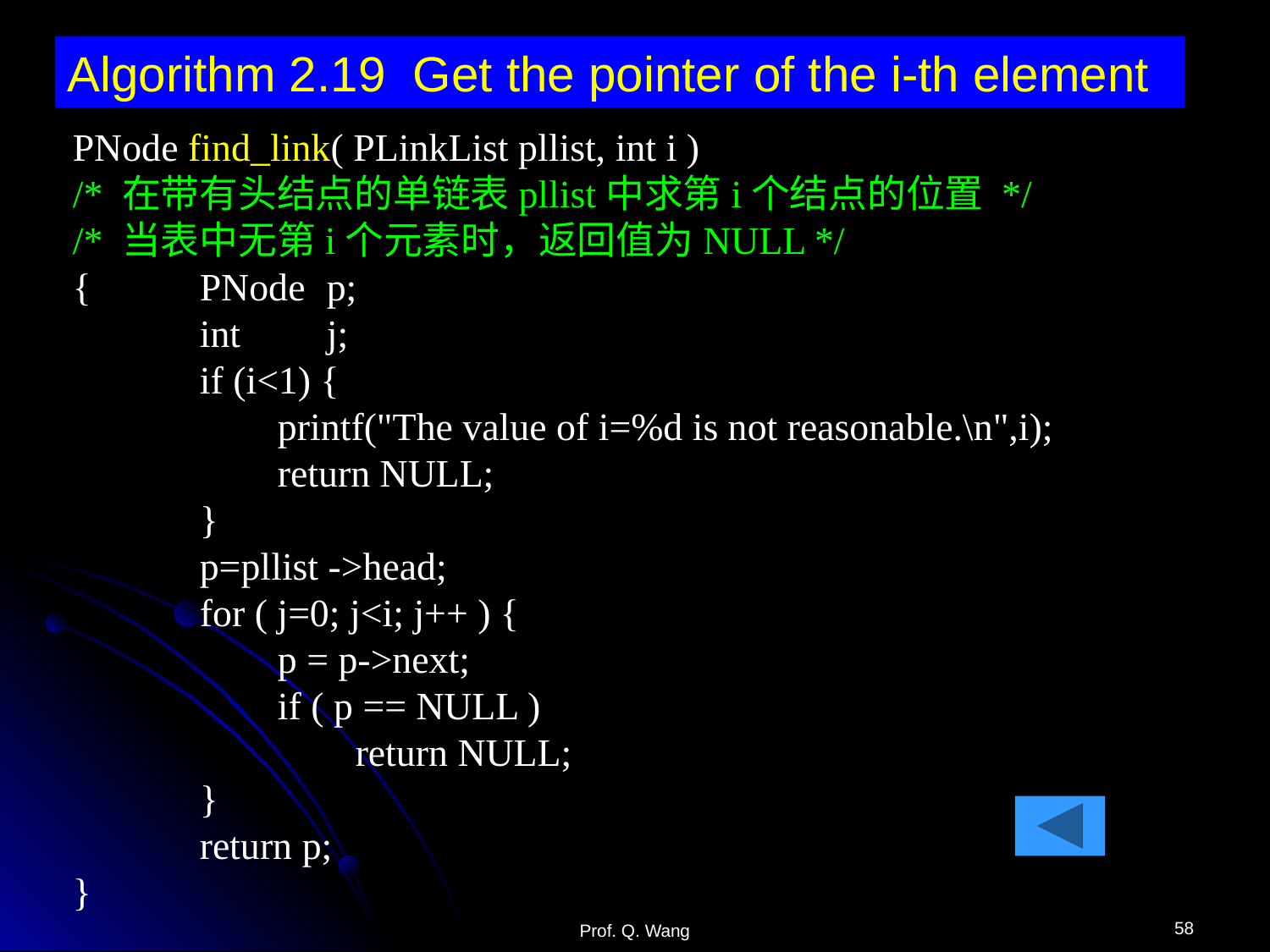

Algorithm 2.19  Get the pointer of the i-th element
PNode find_link( PLinkList pllist, int i )
/* 在带有头结点的单链表pllist中求第i个结点的位置 */
/* 当表中无第i个元素时，返回值为NULL */
{ 	PNode 	p;
	int 	j;
	if (i<1) {
        	        printf("The value of i=%d is not reasonable.\n",i);
	        return NULL;
        	}
	p=pllist ->head;
  	for ( j=0; j<i; j++ ) {
	        p = p->next;
	        if ( p == NULL )
	                return NULL;
	}
	return p;
}

58

Prof. Q. Wang